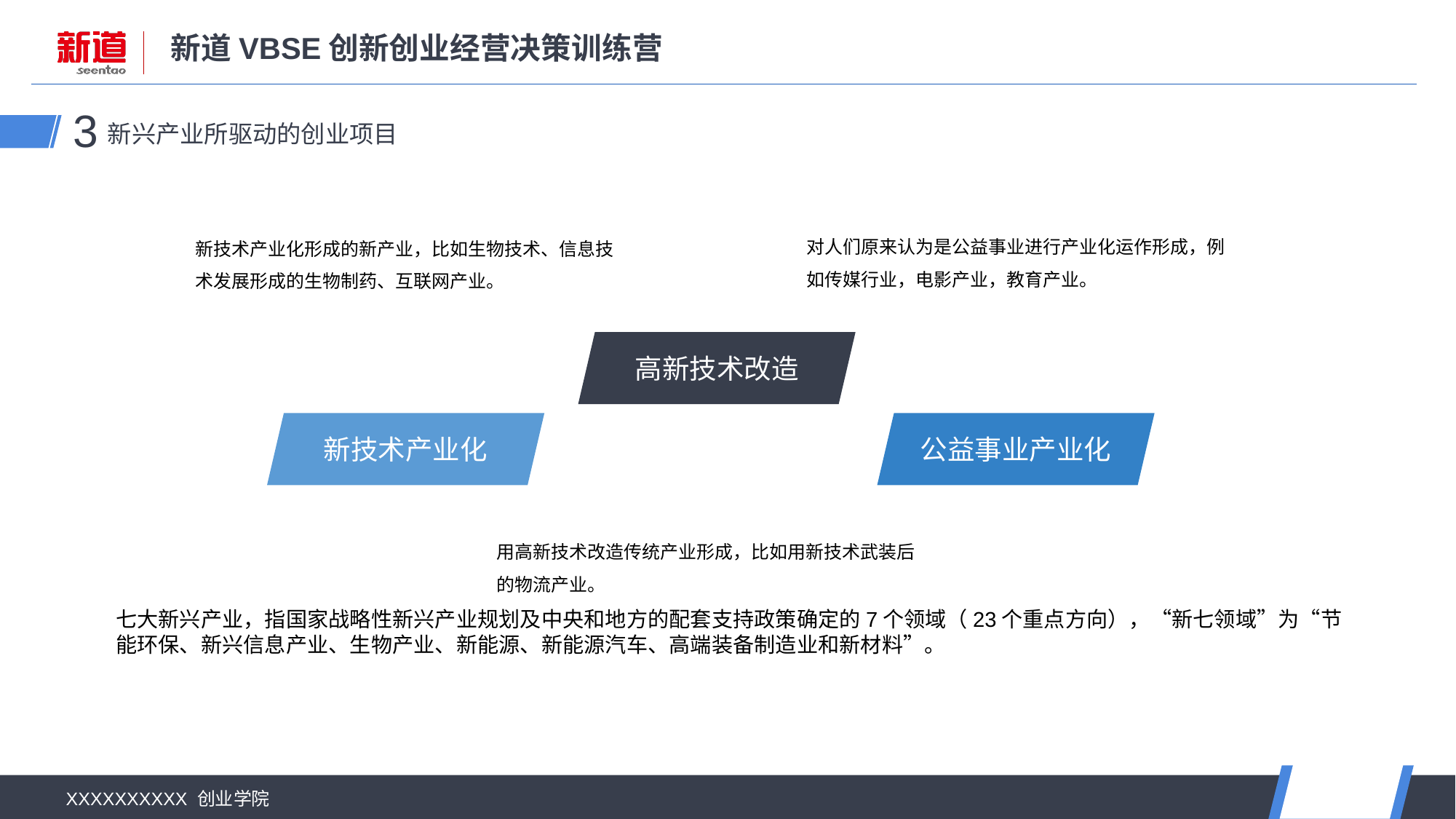

新兴产业所驱动的创业项目
3
对人们原来认为是公益事业进行产业化运作形成，例如传媒行业，电影产业，教育产业。
公益事业产业化
新技术产业化形成的新产业，比如生物技术、信息技术发展形成的生物制药、互联网产业。
新技术产业化
高新技术改造
用高新技术改造传统产业形成，比如用新技术武装后的物流产业。
七大新兴产业，指国家战略性新兴产业规划及中央和地方的配套支持政策确定的7个领域（23个重点方向），“新七领域”为“节能环保、新兴信息产业、生物产业、新能源、新能源汽车、高端装备制造业和新材料”。
18